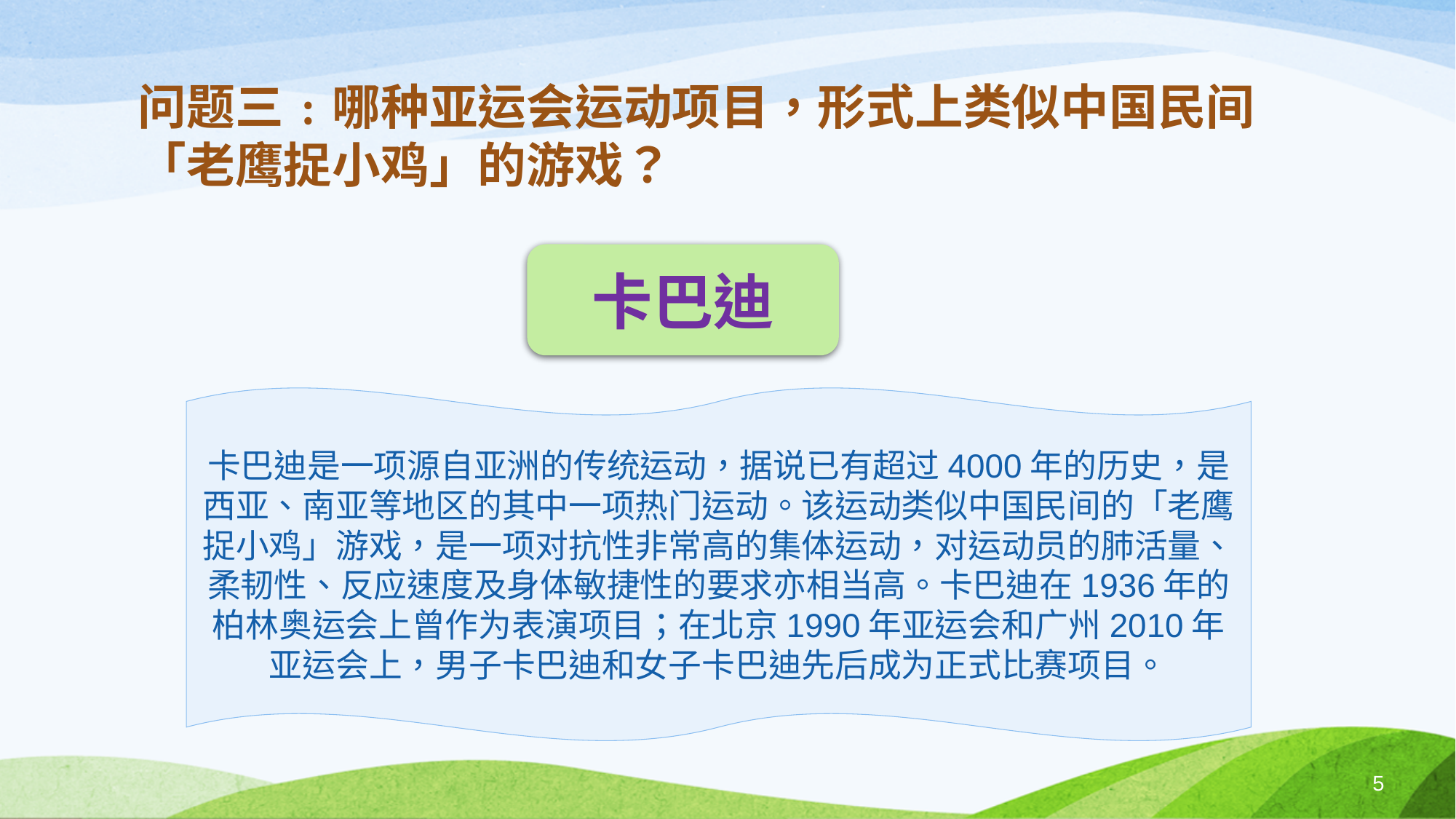

问题三﹕哪种亚运会运动项目，形式上类似中国民间「老鹰捉小鸡」的游戏？
卡巴迪
卡巴迪是一项源自亚洲的传统运动，据说已有超过4000年的历史，是西亚、南亚等地区的其中一项热门运动。该运动类似中国民间的「老鹰捉小鸡」游戏，是一项对抗性非常高的集体运动，对运动员的肺活量、柔韧性、反应速度及身体敏捷性的要求亦相当高。卡巴迪在1936年的柏林奥运会上曾作为表演项目；在北京1990年亚运会和广州2010年亚运会上，男子卡巴迪和女子卡巴迪先后成为正式比赛项目。
5